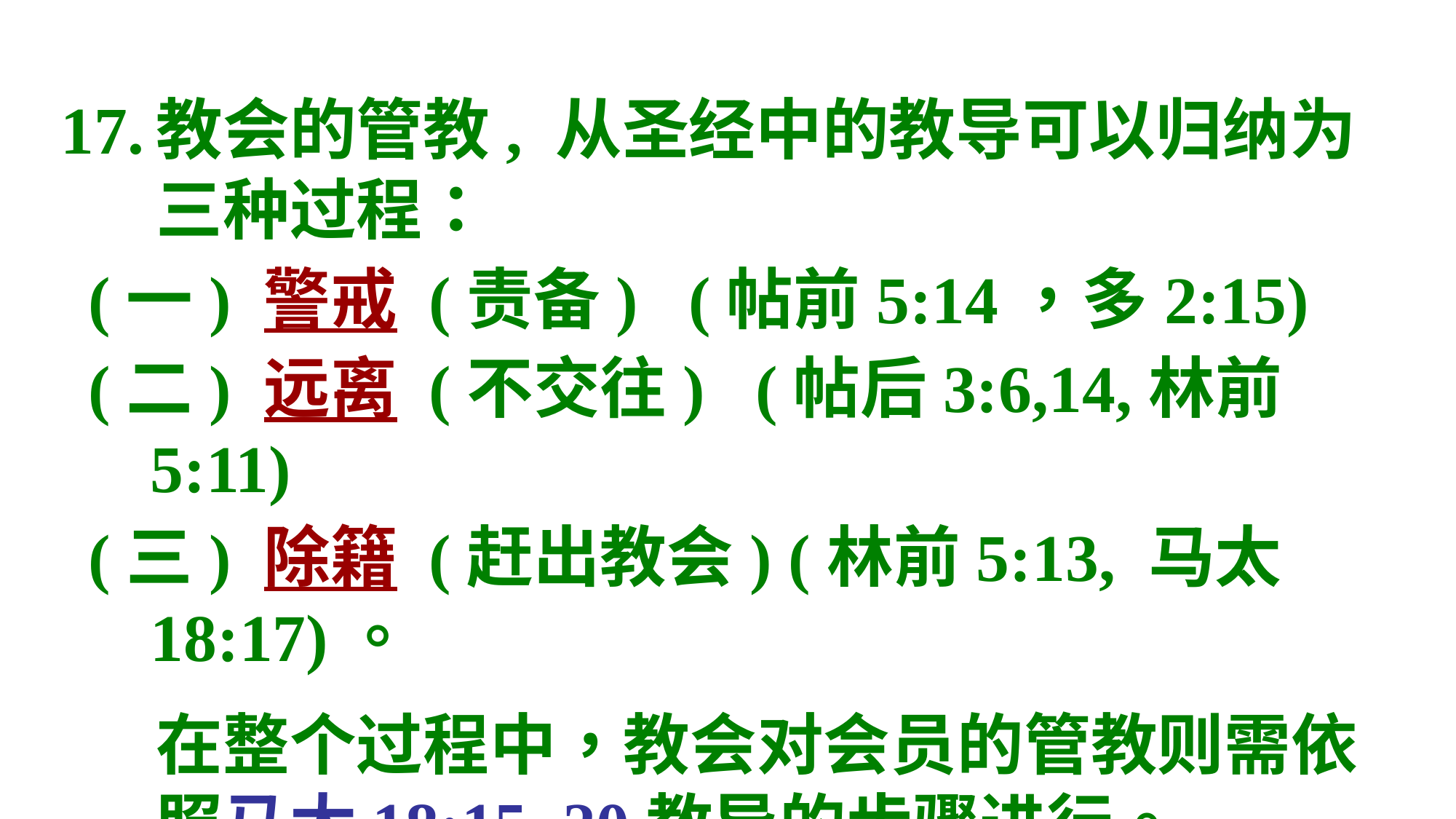

17.	教会的管教, 从圣经中的教导可以归纳为三种过程：
(一) 警戒 (责备)   (帖前5:14，多2:15)
(二) 远离 (不交往)   (帖后3:6,14,林前5:11)
(三) 除籍 (赶出教会) (林前5:13, 马太18:17)。
	在整个过程中，教会对会员的管教则需依照马太18:15~20教导的步骤进行。